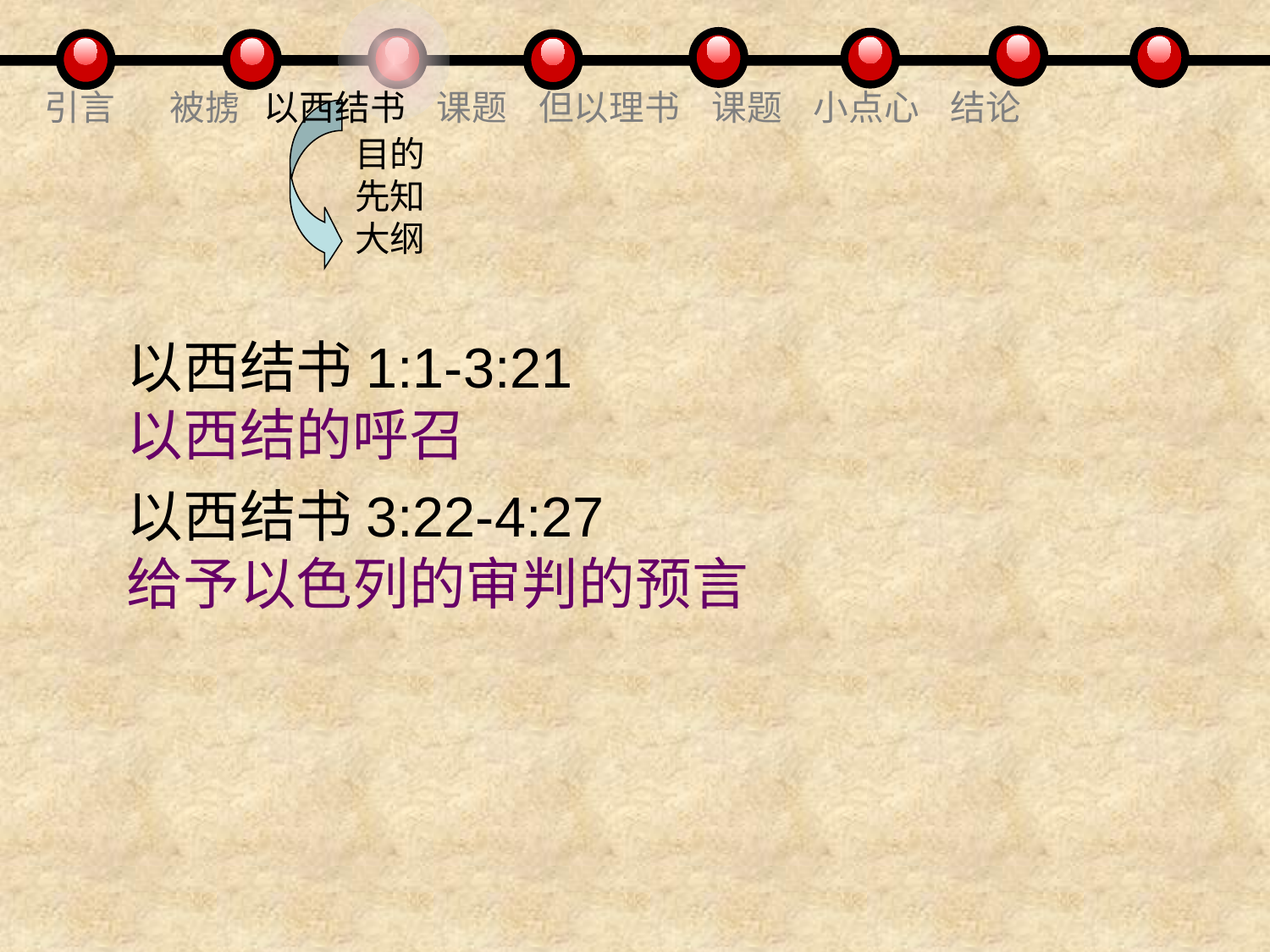

引言       被掳   以西结书    课题    但以理书    课题    小点心    结论

目的
先知
大纲
以西结书1:1-3:21
以西结的呼召

以西结书3:22-4:27
给予以色列的审判的预言